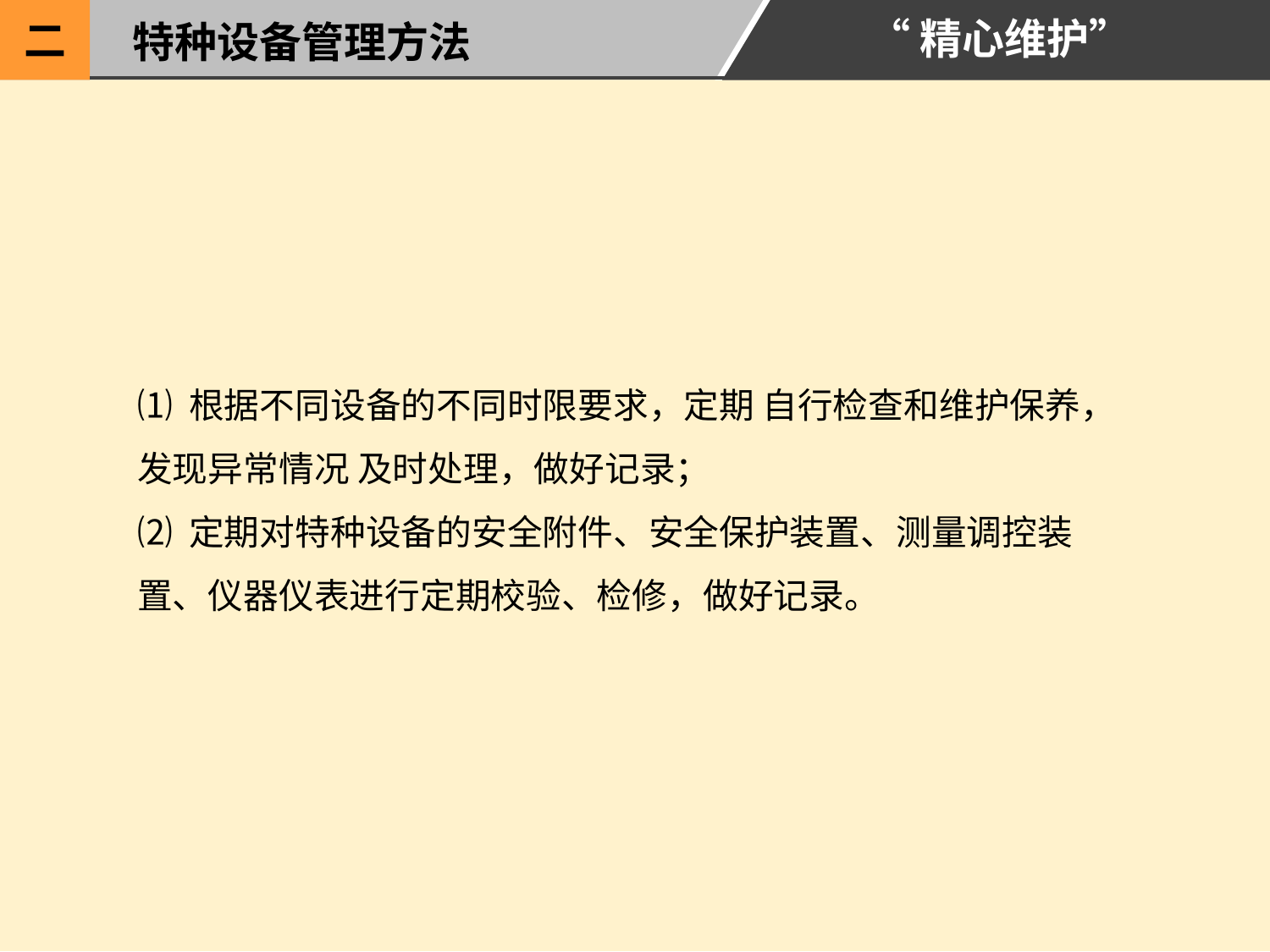

“精心维护”
二
特种设备管理方法
⑴ 根据不同设备的不同时限要求，定期 自行检查和维护保养，发现异常情况 及时处理，做好记录；
⑵ 定期对特种设备的安全附件、安全保护装置、测量调控装置、仪器仪表进行定期校验、检修，做好记录。